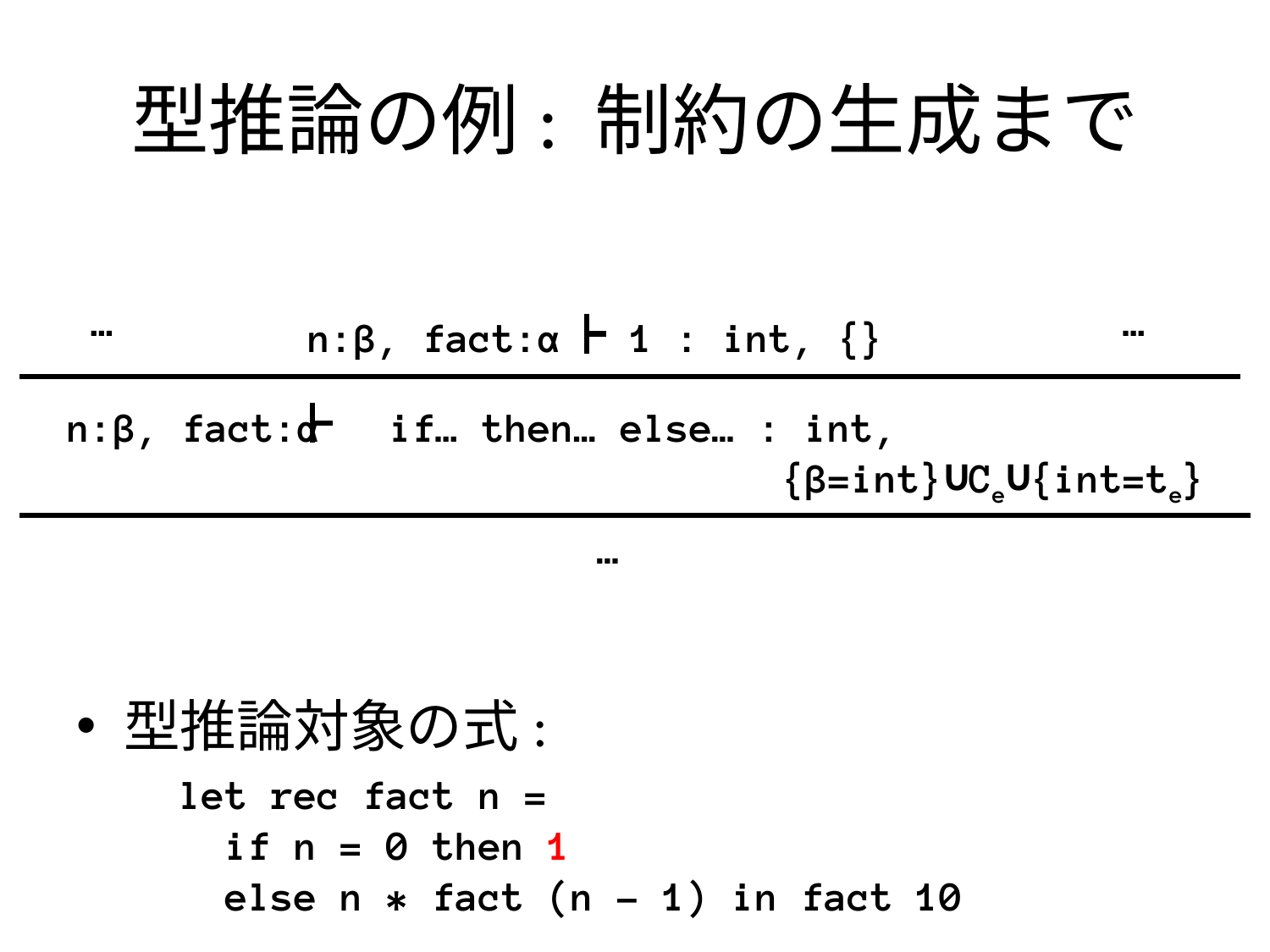

# 型推論の例: 制約の生成まで
…
…
n:β, fact:α   1 : int, {}
n:β, fact:α   if… then… else… : int,
                               {β=int}∪Ce∪{int=te}

…
型推論対象の式:
let rec fact n =
  if n = 0 then 1
  else n * fact (n – 1) in fact 10